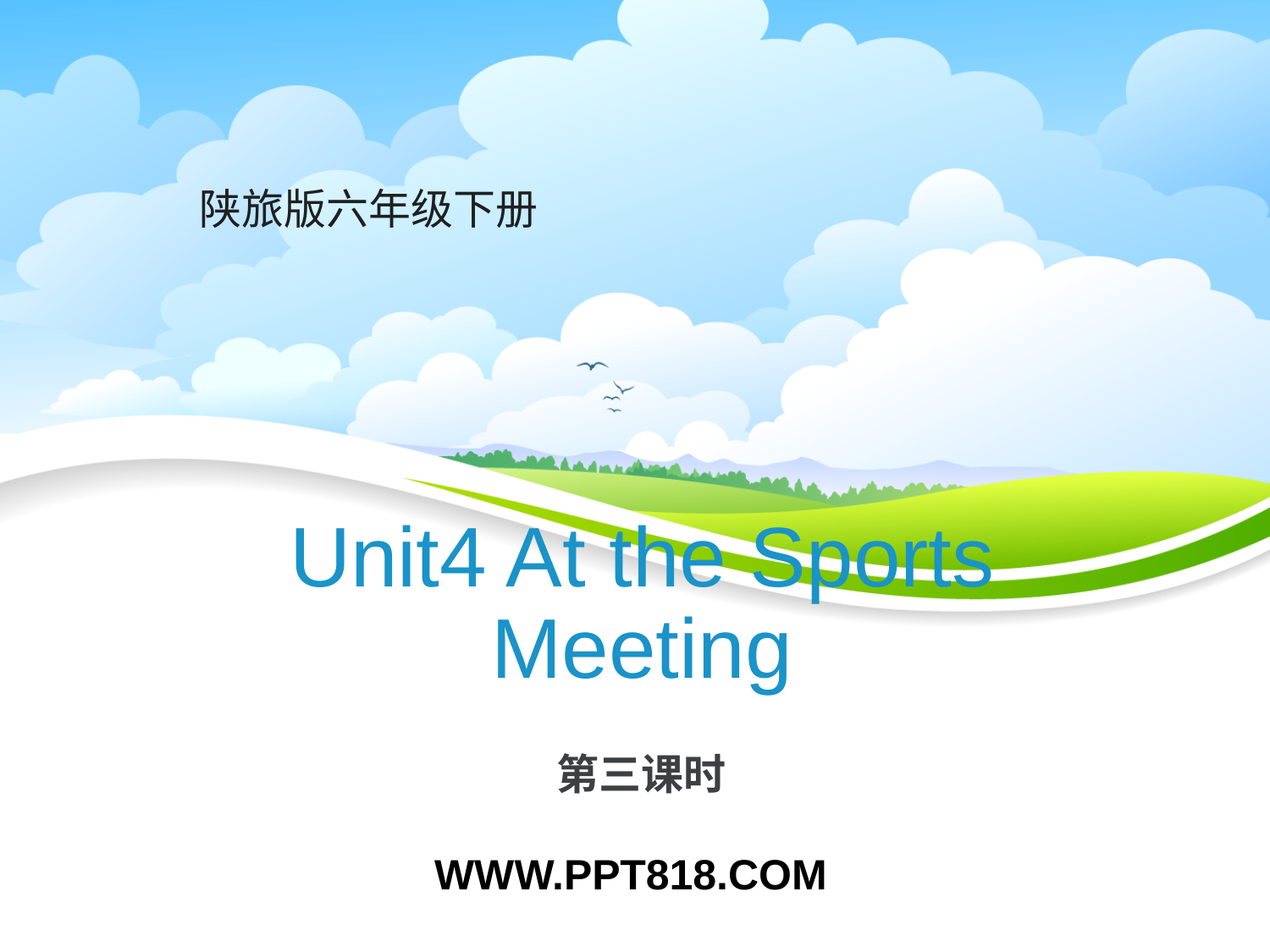

陕旅版六年级下册
# Unit4 At the Sports Meeting
第三课时
WWW.PPT818.COM